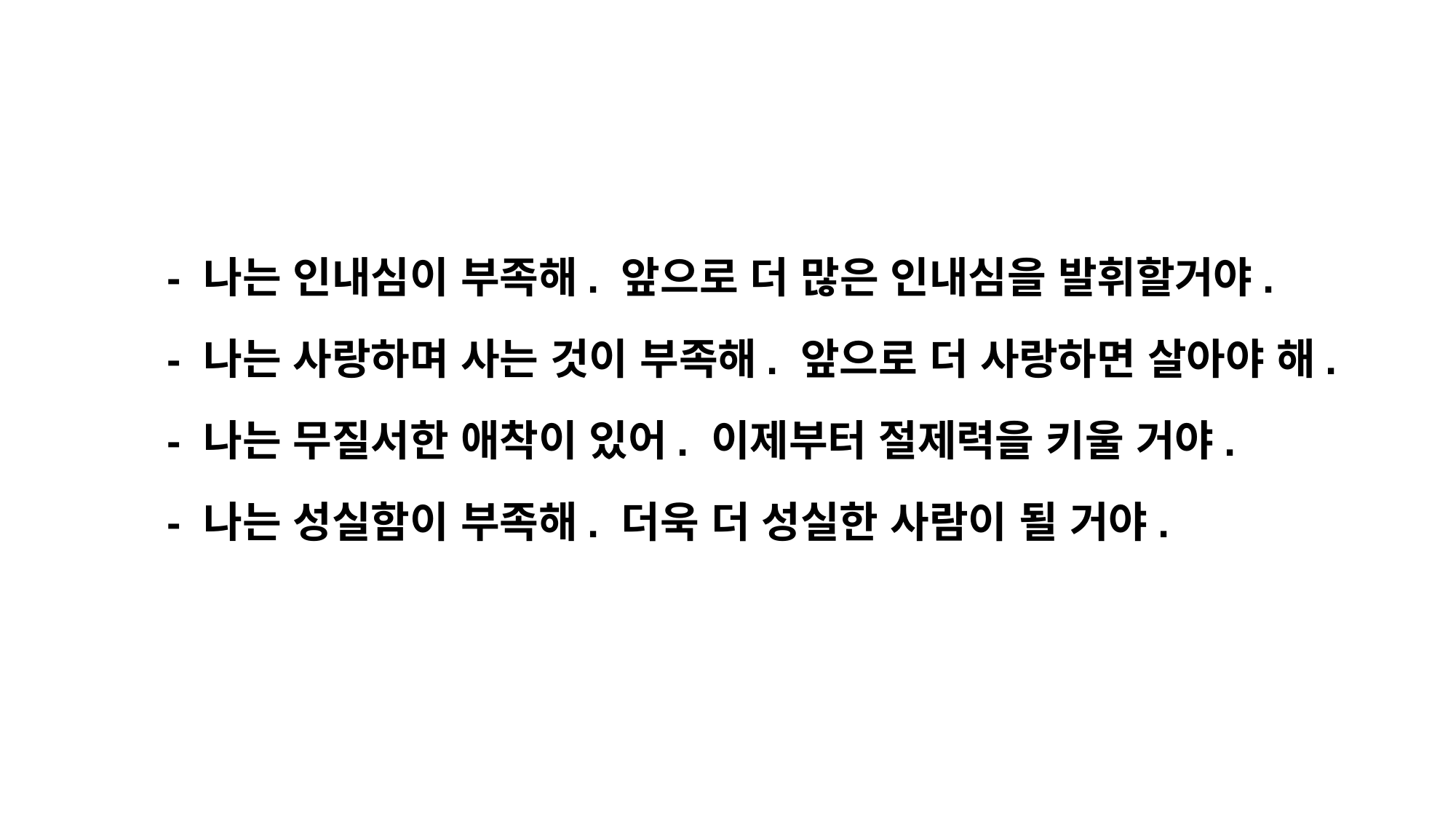

- 나는 인내심이 부족해. 앞으로 더 많은 인내심을 발휘할거야.
- 나는 사랑하며 사는 것이 부족해. 앞으로 더 사랑하면 살아야 해.
- 나는 무질서한 애착이 있어. 이제부터 절제력을 키울 거야.
- 나는 성실함이 부족해. 더욱 더 성실한 사람이 될 거야.